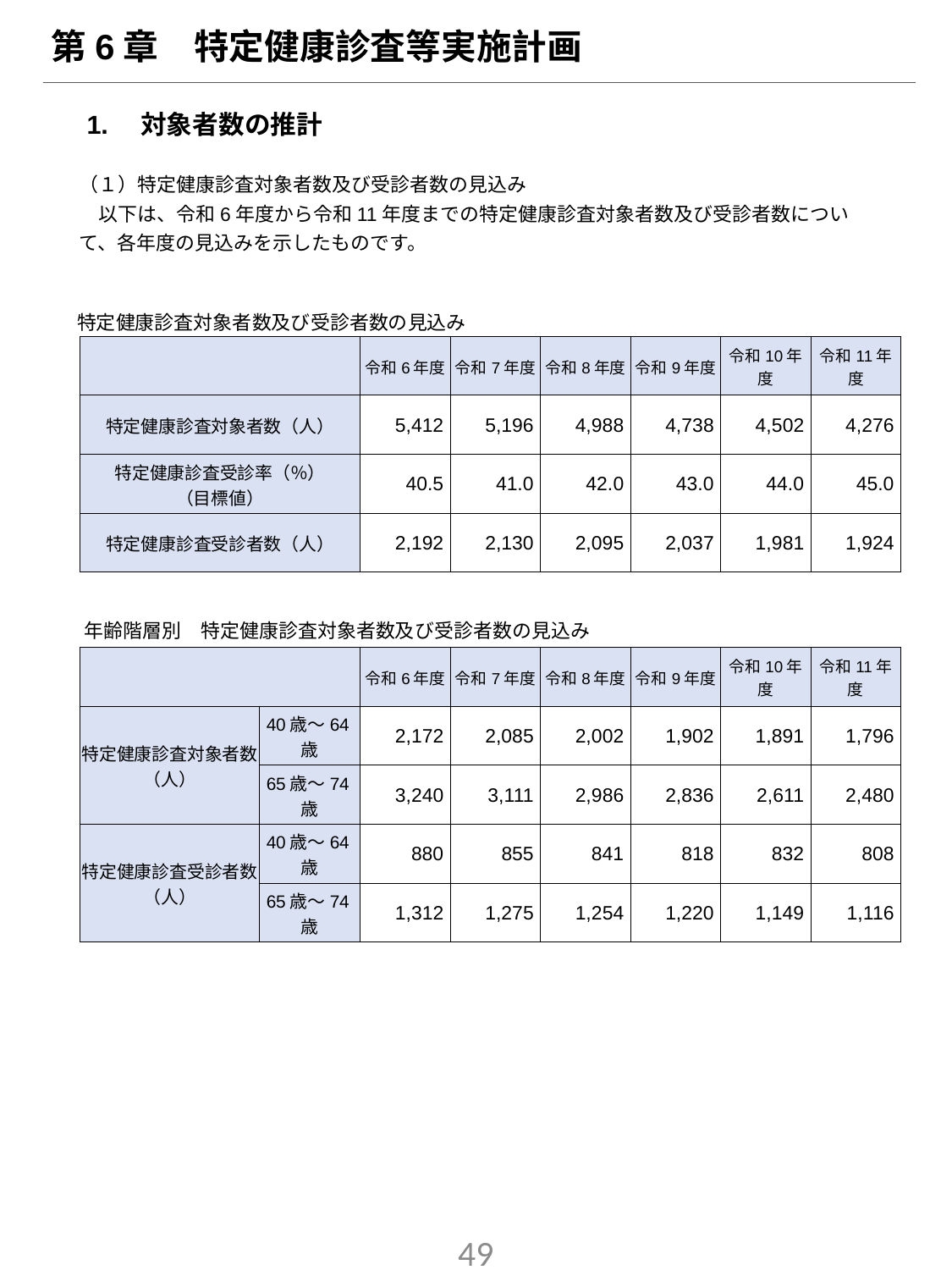

第6章　特定健康診査等実施計画
1.　対象者数の推計
（１）特定健康診査対象者数及び受診者数の見込み
　以下は、令和6年度から令和11年度までの特定健康診査対象者数及び受診者数について、各年度の見込みを示したものです。
　特定健康診査対象者数及び受診者数の見込み
|  | 令和6年度 | 令和7年度 | 令和8年度 | 令和9年度 | 令和10年度 | 令和11年度 |
| --- | --- | --- | --- | --- | --- | --- |
| 特定健康診査対象者数（人） | 5,412 | 5,196 | 4,988 | 4,738 | 4,502 | 4,276 |
| 特定健康診査受診率（％） （目標値） | 40.5 | 41.0 | 42.0 | 43.0 | 44.0 | 45.0 |
| 特定健康診査受診者数（人） | 2,192 | 2,130 | 2,095 | 2,037 | 1,981 | 1,924 |
年齢階層別　特定健康診査対象者数及び受診者数の見込み
|  |  | 令和6年度 | 令和7年度 | 令和8年度 | 令和9年度 | 令和10年度 | 令和11年度 |
| --- | --- | --- | --- | --- | --- | --- | --- |
| 特定健康診査対象者数（人） | 40歳～64歳 | 2,172 | 2,085 | 2,002 | 1,902 | 1,891 | 1,796 |
|  | 65歳～74歳 | 3,240 | 3,111 | 2,986 | 2,836 | 2,611 | 2,480 |
| 特定健康診査受診者数（人） | 40歳～64歳 | 880 | 855 | 841 | 818 | 832 | 808 |
|  | 65歳～74歳 | 1,312 | 1,275 | 1,254 | 1,220 | 1,149 | 1,116 |
49